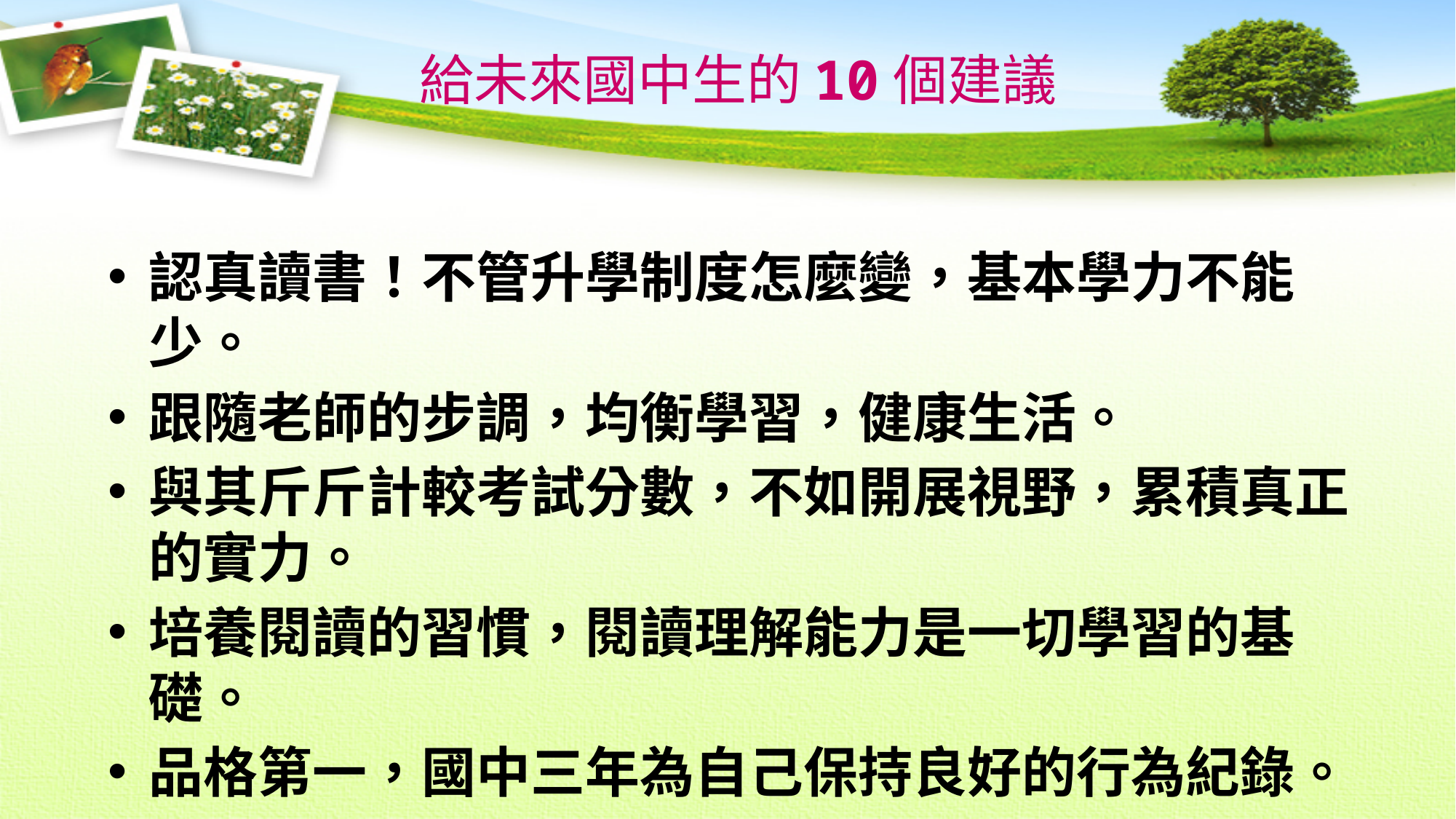

給未來國中生的10個建議
認真讀書！不管升學制度怎麼變，基本學力不能少。
跟隨老師的步調，均衡學習，健康生活。
與其斤斤計較考試分數，不如開展視野，累積真正的實力。
培養閱讀的習慣，閱讀理解能力是一切學習的基礎。
品格第一，國中三年為自己保持良好的行為紀錄。